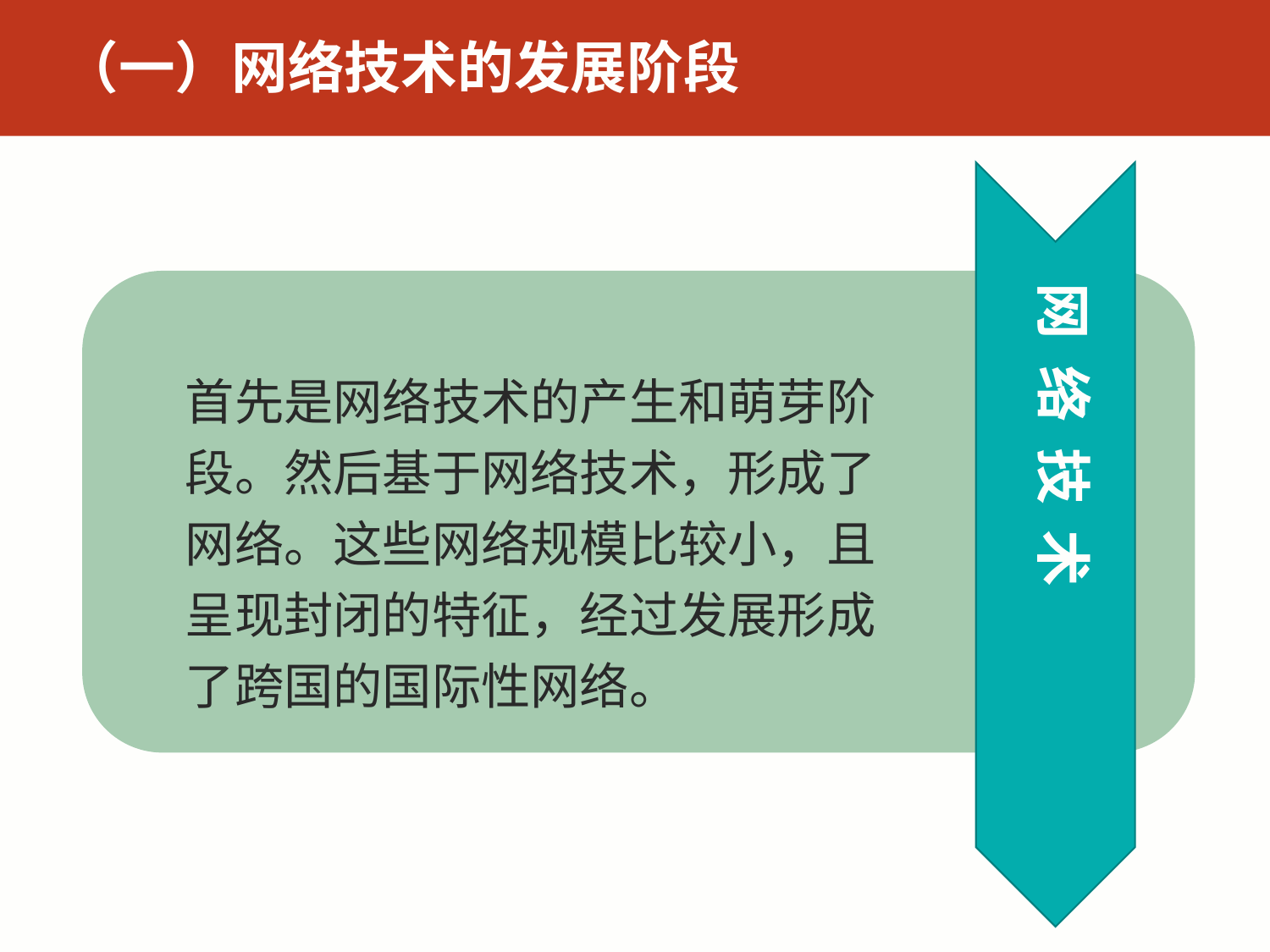

（一）网络技术的发展阶段

网  络  技  术

首先是网络技术的产生和萌芽阶段。然后基于网络技术，形成了网络。这些网络规模比较小，且呈现封闭的特征，经过发展形成了跨国的国际性网络。